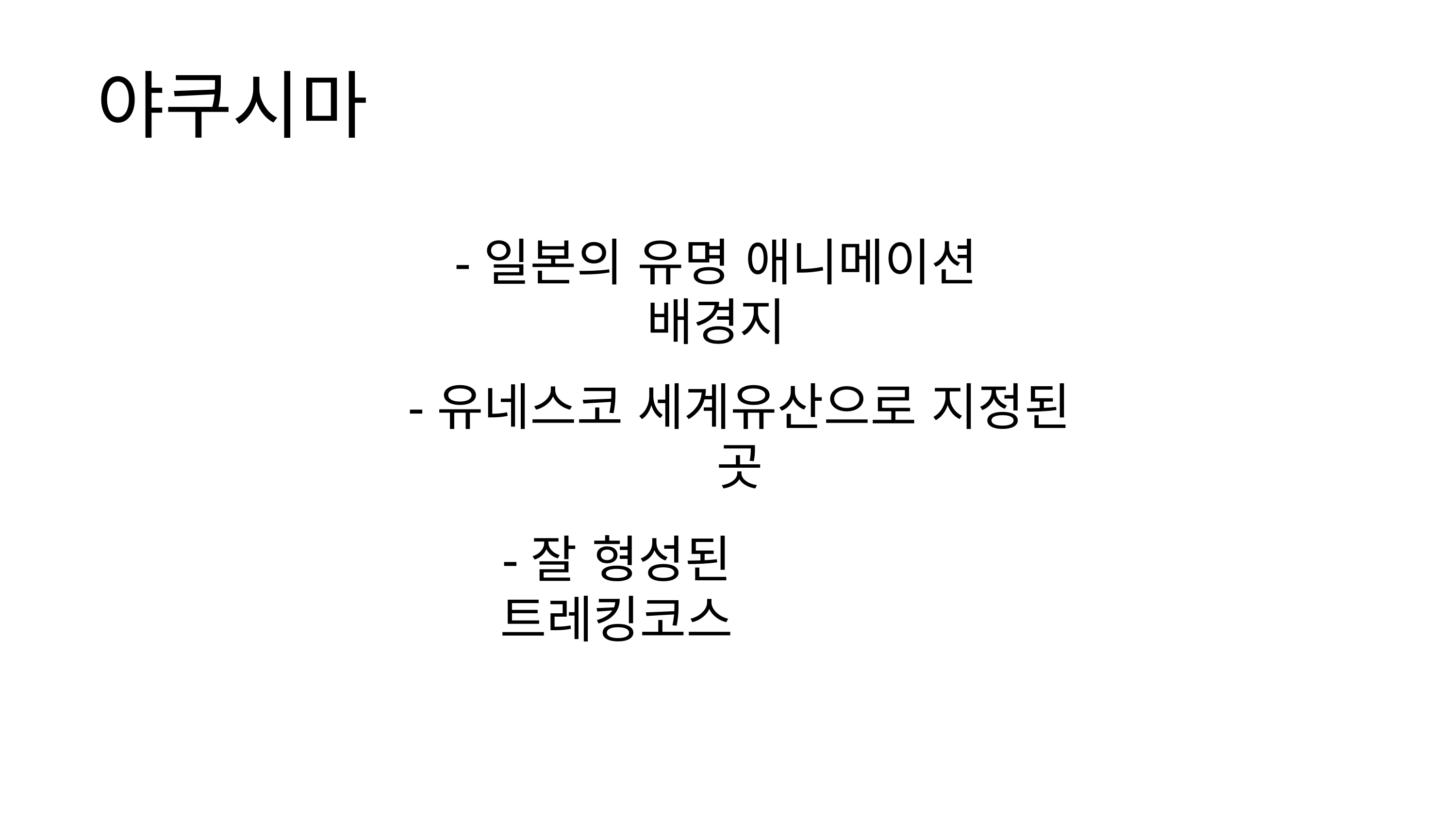

야쿠시마
-일본의 유명 애니메이션 배경지
-유네스코 세계유산으로 지정된 곳
-잘 형성된 트레킹코스